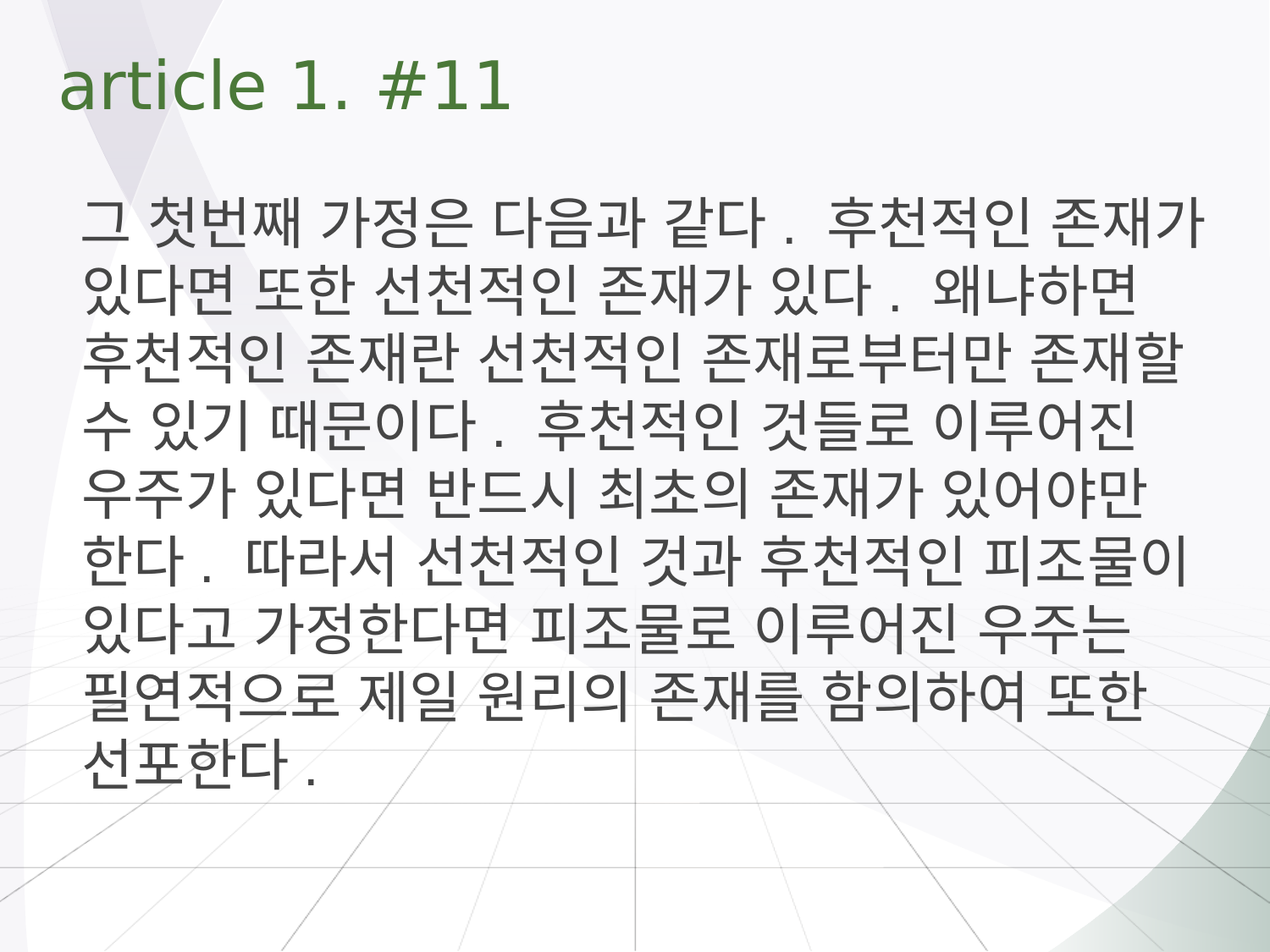

# article 1. #11
 그 첫번째 가정은 다음과 같다. 후천적인 존재가 있다면 또한 선천적인 존재가 있다. 왜냐하면 후천적인 존재란 선천적인 존재로부터만 존재할 수 있기 때문이다. 후천적인 것들로 이루어진 우주가 있다면 반드시 최초의 존재가 있어야만 한다. 따라서 선천적인 것과 후천적인 피조물이 있다고 가정한다면 피조물로 이루어진 우주는 필연적으로 제일 원리의 존재를 함의하여 또한 선포한다.